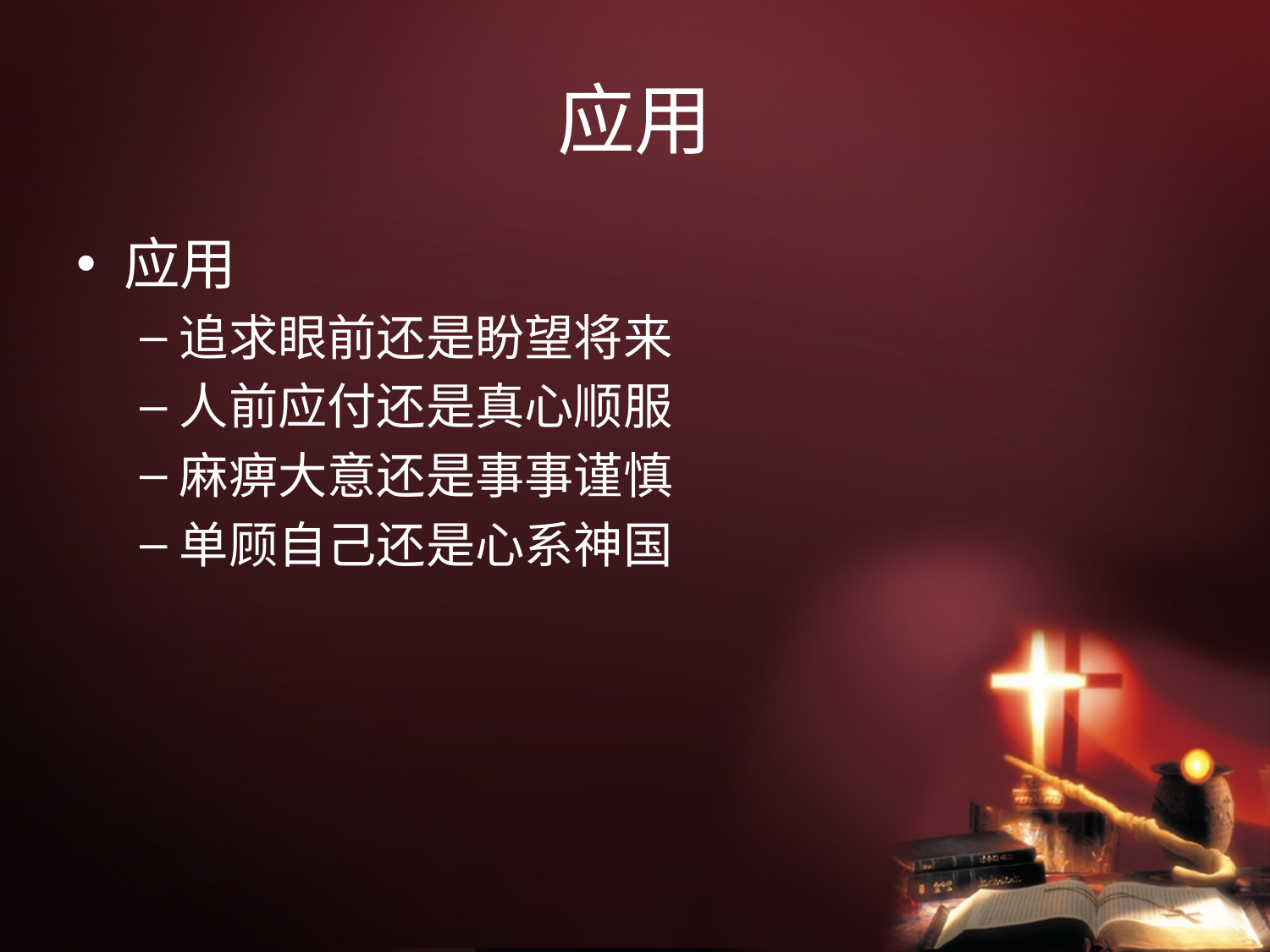

# 应用
应用
追求眼前还是盼望将来
人前应付还是真心顺服
麻痹大意还是事事谨慎
单顾自己还是心系神国